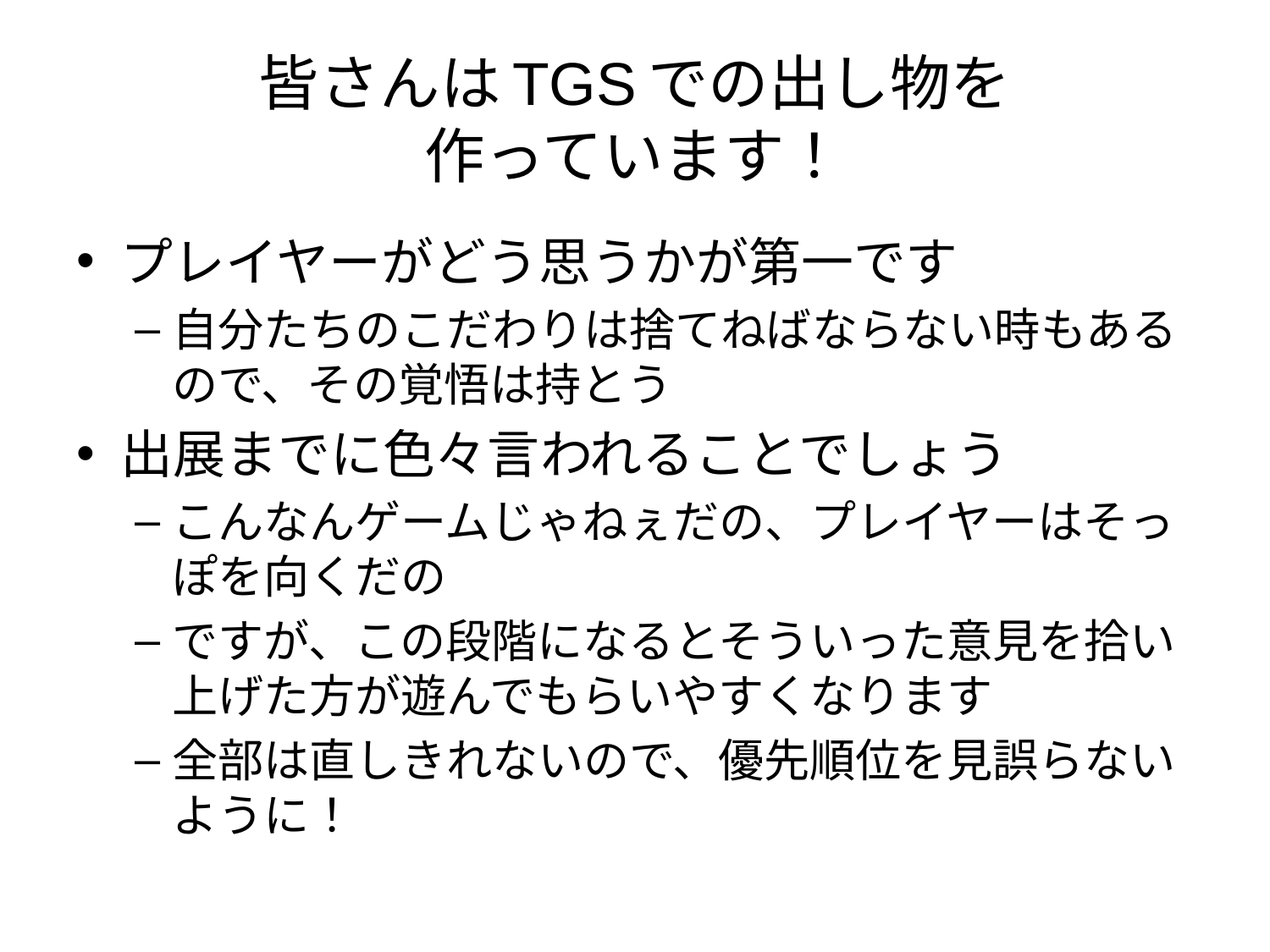

# 皆さんはTGSでの出し物を 作っています！
プレイヤーがどう思うかが第一です
自分たちのこだわりは捨てねばならない時もあるので、その覚悟は持とう
出展までに色々言われることでしょう
こんなんゲームじゃねぇだの、プレイヤーはそっぽを向くだの
ですが、この段階になるとそういった意見を拾い上げた方が遊んでもらいやすくなります
全部は直しきれないので、優先順位を見誤らないように！